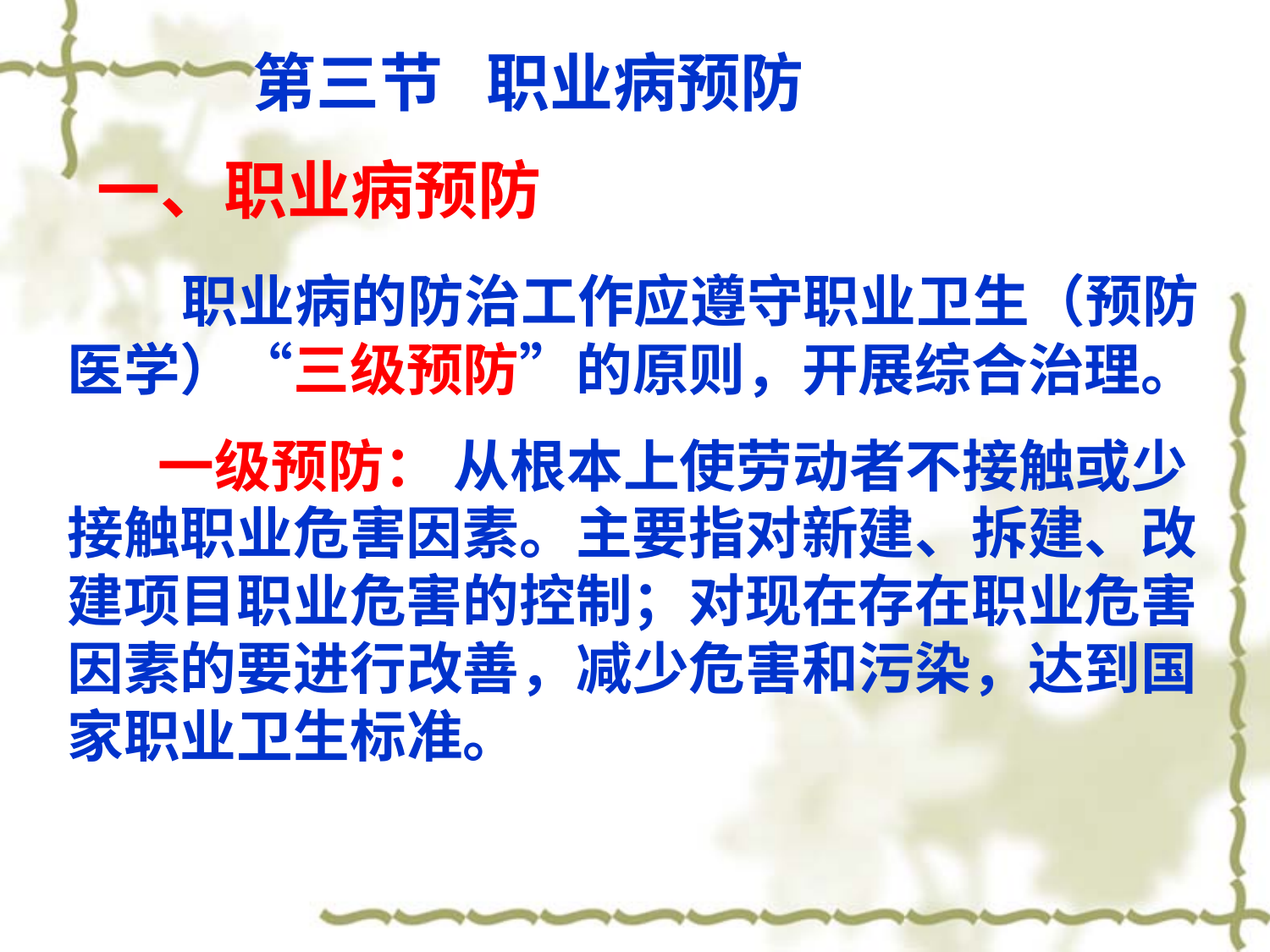

第三节   职业病预防
 一、职业病预防
       职业病的防治工作应遵守职业卫生（预防医学）“三级预防”的原则，开展综合治理。
      一级预防： 从根本上使劳动者不接触或少接触职业危害因素。主要指对新建、拆建、改建项目职业危害的控制；对现在存在职业危害因素的要进行改善，减少危害和污染，达到国家职业卫生标准。
72